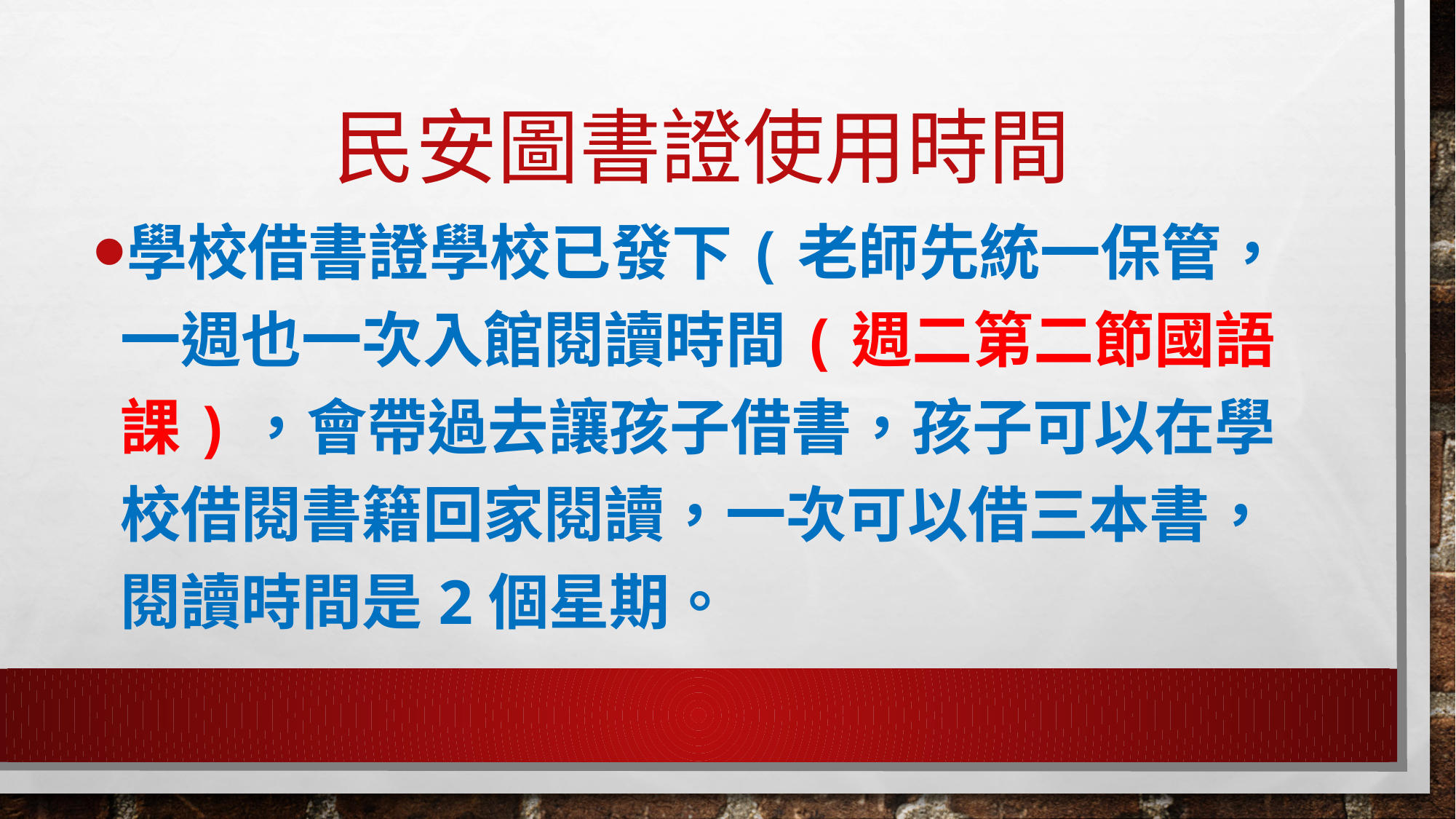

# 民安圖書證使用時間

學校借書證學校已發下(老師先統一保管，一週也一次入館閱讀時間(週二第二節國語課)，會帶過去讓孩子借書，孩子可以在學校借閱書籍回家閱讀，一次可以借三本書，閱讀時間是2個星期。